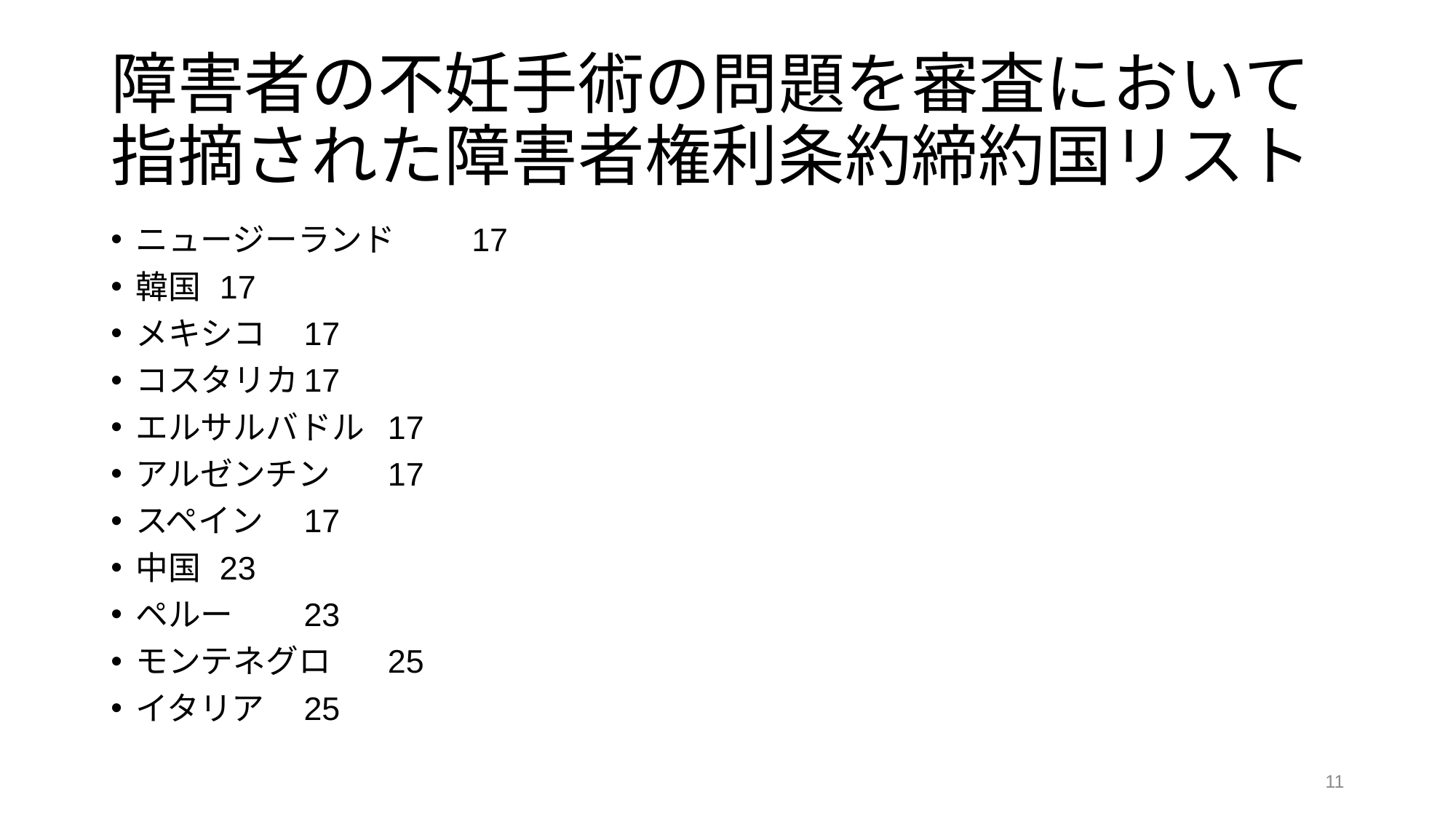

# 障害者の不妊手術の問題を審査において指摘された障害者権利条約締約国リスト
ニュージーランド	17
韓国	17
メキシコ	17
コスタリカ	17
エルサルバドル	17
アルゼンチン	17
スペイン	17
中国	23
ペルー	23
モンテネグロ	25
イタリア	25

11